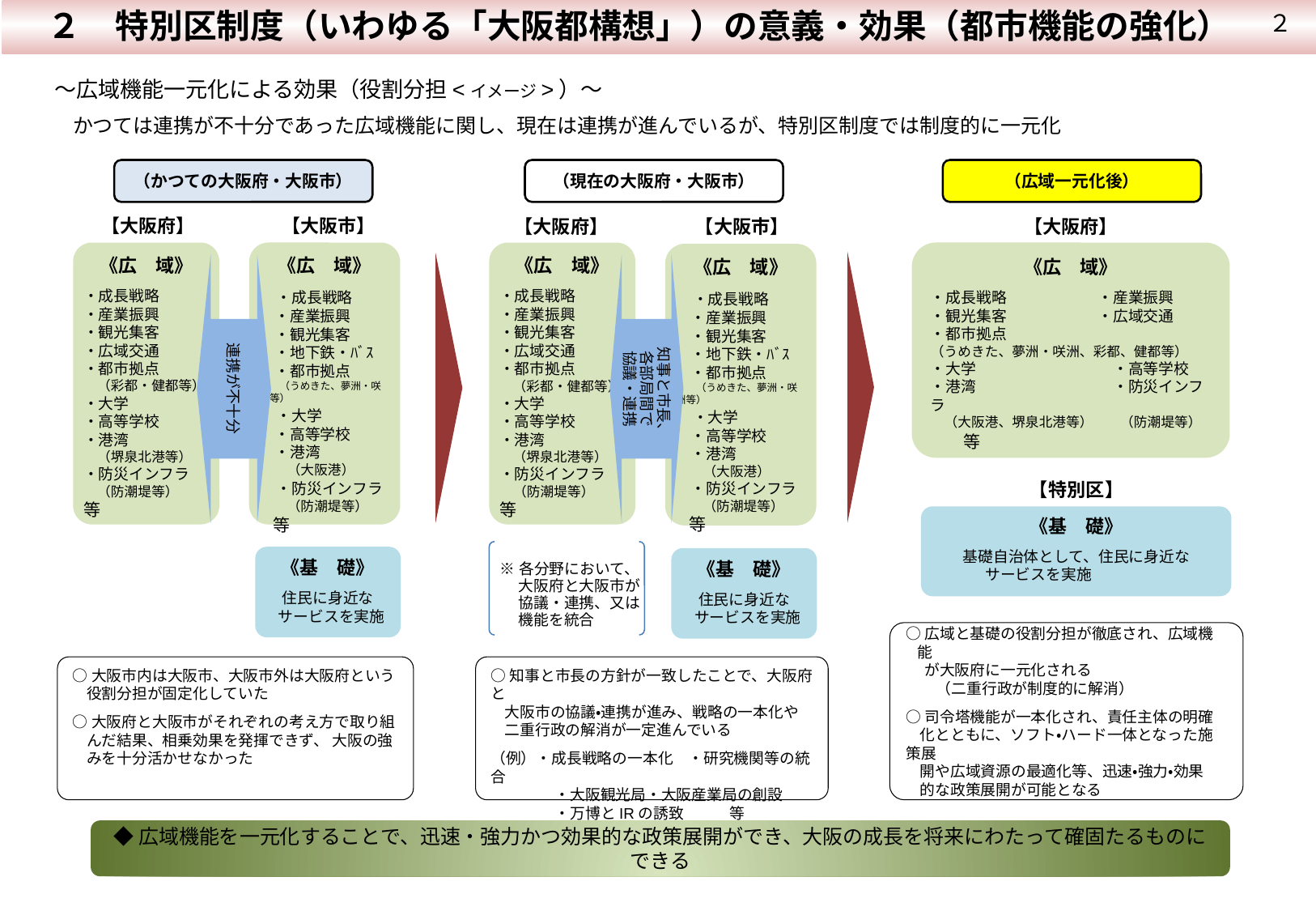

２　特別区制度（いわゆる「大阪都構想」）の意義・効果（都市機能の強化）
２
 ～広域機能一元化による効果（役割分担<イメージ>）～
かつては連携が不十分であった広域機能に関し、現在は連携が進んでいるが、特別区制度では制度的に一元化
（かつての大阪府・大阪市）
（現在の大阪府・大阪市）
（広域一元化後）

【大阪府】
【大阪府】
【大阪市】
【大阪府】
【大阪市】
《広　域》

・成長戦略　　　　　　・産業振興
・観光集客　　　　　　・広域交通
・都市拠点
（うめきた、夢洲・咲洲、彩都、健都等）
・大学　　　　　　　　　・高等学校
・港湾　　　　　　　　　・防災インフラ
　（大阪港、堺泉北港等）　　（防潮堤等）　　等

《広　域》

・成長戦略
・産業振興
・観光集客
・広域交通
・都市拠点
　（彩都・健都等）
・大学
・高等学校
・港湾
　（堺泉北港等）
・防災インフラ
　（防潮堤等）　　等
《広　域》

・成長戦略
・産業振興
・観光集客
・広域交通
・都市拠点
　（彩都・健都等）
・大学
・高等学校
・港湾
　（堺泉北港等）
・防災インフラ
　（防潮堤等）　　等
《広　域》

　・成長戦略
　・産業振興
　・観光集客
　・地下鉄・ﾊﾞｽ
　・都市拠点
　　（うめきた、夢洲・咲洲等）
　・大学
　・高等学校
　・港湾
　　（大阪港）
　・防災インフラ
　　（防潮堤等）　　等
《広　域》

　・成長戦略
　・産業振興
　・観光集客
　・地下鉄・ﾊﾞｽ
　・都市拠点
　　（うめきた、夢洲・咲洲等）
　・大学
　・高等学校
　・港湾
　　（大阪港）
　・防災インフラ
　　（防潮堤等）　　等
連携が不十分
 知事と市長、
各部局間で
協議・連携

【特別区】
《基　礎》

基礎自治体として、住民に身近な
　　　 サービスを実施
※各分野において、
　 大阪府と大阪市が
　 協議・連携、又は
　 機能を統合

《基　礎》

住民に身近な
 サービスを実施
《基　礎》

住民に身近な
 サービスを実施
○広域と基礎の役割分担が徹底され、広域機能
　 が大阪府に一元化される
　　（二重行政が制度的に解消）

○司令塔機能が一本化され、責任主体の明確
   化とともに、ソフト・ハード一体となった施策展
   開や広域資源の最適化等、迅速・強力・効果
   的な政策展開が可能となる
○大阪市内は大阪市、大阪市外は大阪府という
   役割分担が固定化していた

○大阪府と大阪市がそれぞれの考え方で取り組
   んだ結果、相乗効果を発揮できず、 大阪の強
   みを十分活かせなかった
○知事と市長の方針が一致したことで、大阪府と
   大阪市の協議・連携が進み、戦略の一本化や
   二重行政の解消が一定進んでいる

（例）・成長戦略の一本化　・研究機関等の統合
　　　　 ・大阪観光局・大阪産業局の創設
　　　　 ・万博とIRの誘致　　　等

◆広域機能を一元化することで、迅速・強力かつ効果的な政策展開ができ、大阪の成長を将来にわたって確固たるものにできる